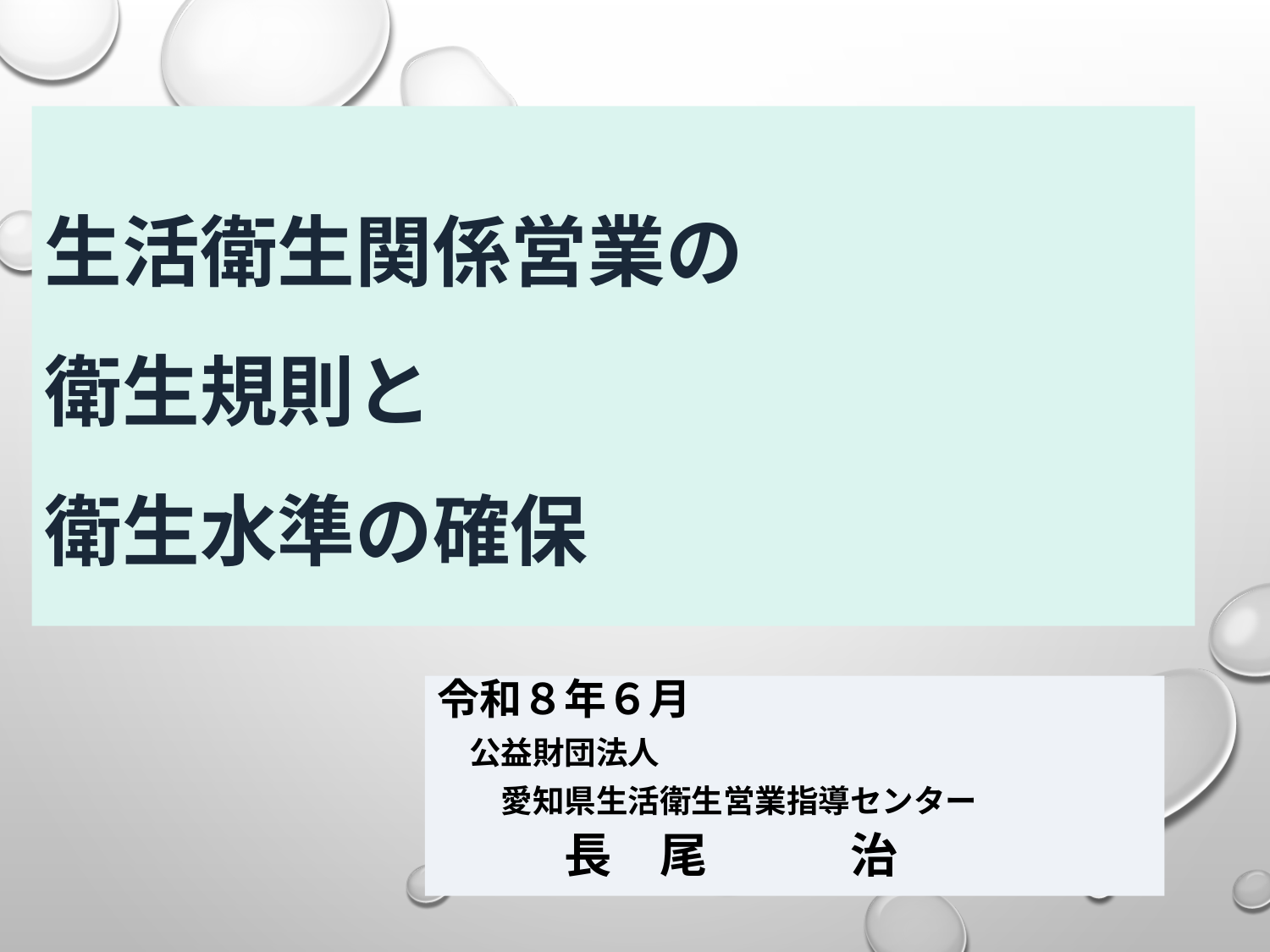

# 生活衛生関係営業の 衛生規則と 衛生水準の確保
令和８年６月
　公益財団法人
　　愛知県生活衛生営業指導センター
　　　長　尾　　　治